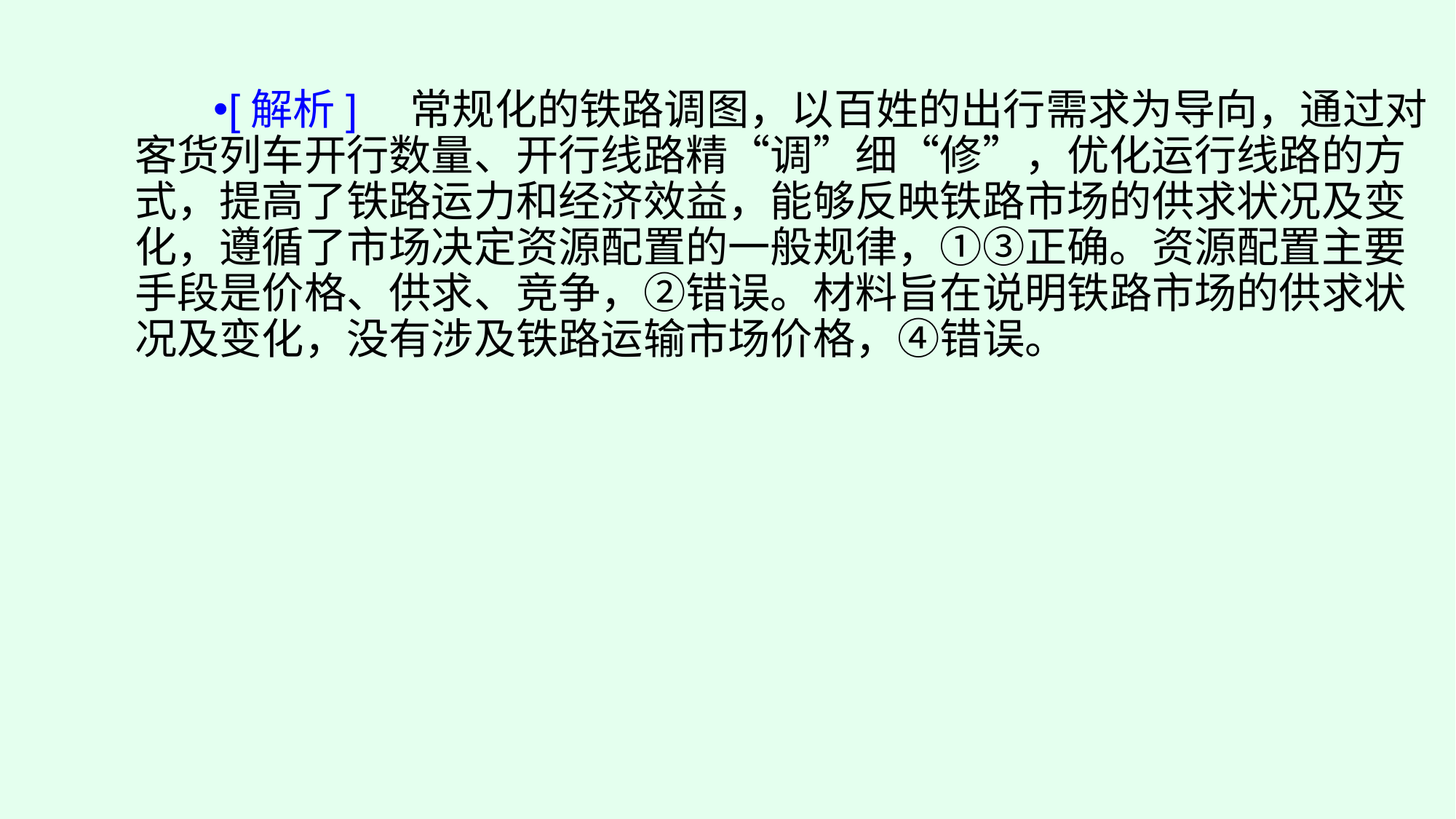

[解析]　常规化的铁路调图，以百姓的出行需求为导向，通过对客货列车开行数量、开行线路精“调”细“修”，优化运行线路的方式，提高了铁路运力和经济效益，能够反映铁路市场的供求状况及变化，遵循了市场决定资源配置的一般规律，①③正确。资源配置主要手段是价格、供求、竞争，②错误。材料旨在说明铁路市场的供求状况及变化，没有涉及铁路运输市场价格，④错误。